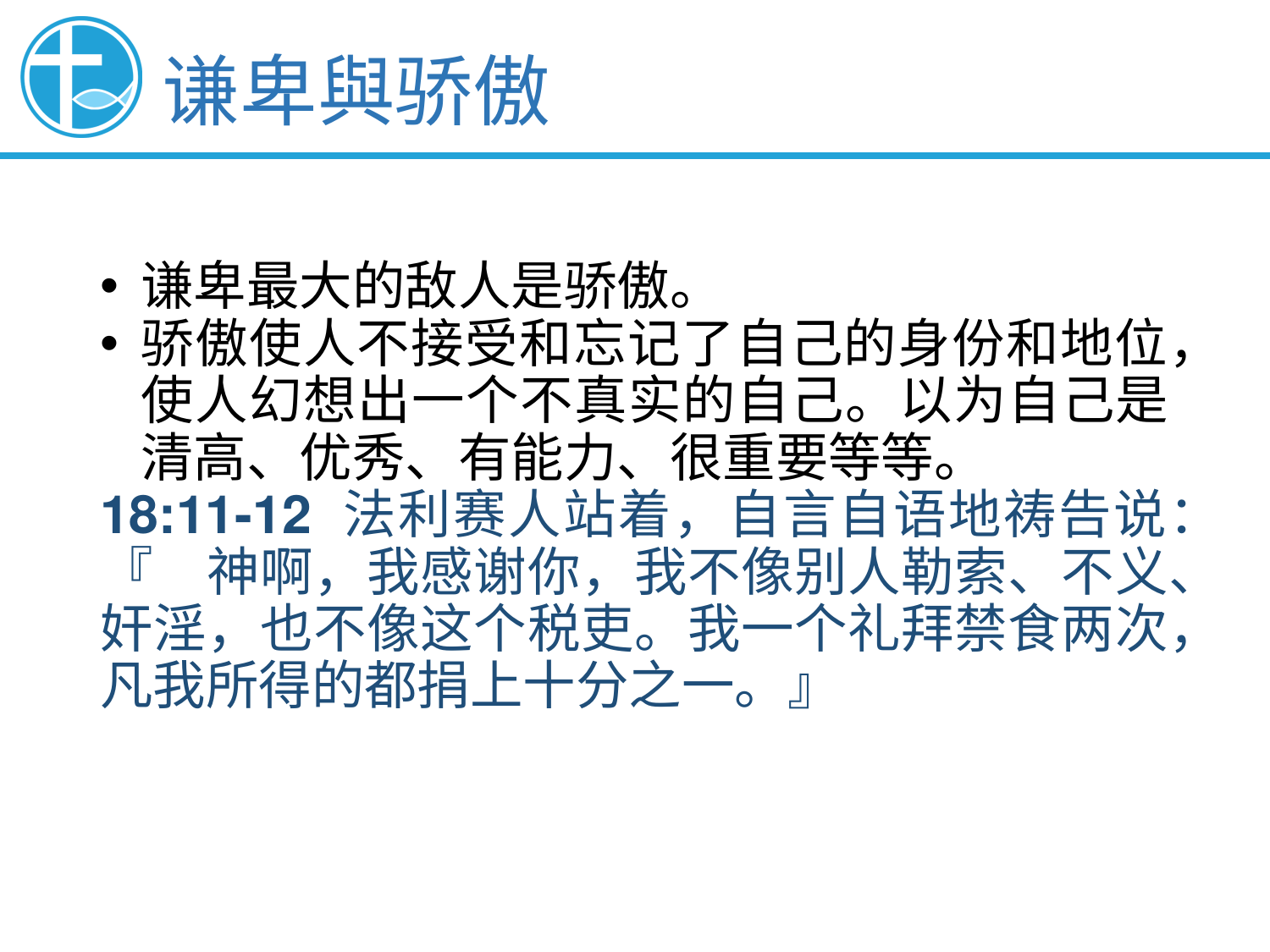

# 谦卑與骄傲
谦卑最大的敌人是骄傲。
骄傲使人不接受和忘记了自己的身份和地位，使人幻想出一个不真实的自己。以为自己是清高、优秀、有能力、很重要等等。
18:11-12 法利赛人站着，自言自语地祷告说：『　神啊，我感谢你，我不像别人勒索、不义、奸淫，也不像这个税吏。我一个礼拜禁食两次，凡我所得的都捐上十分之一。』